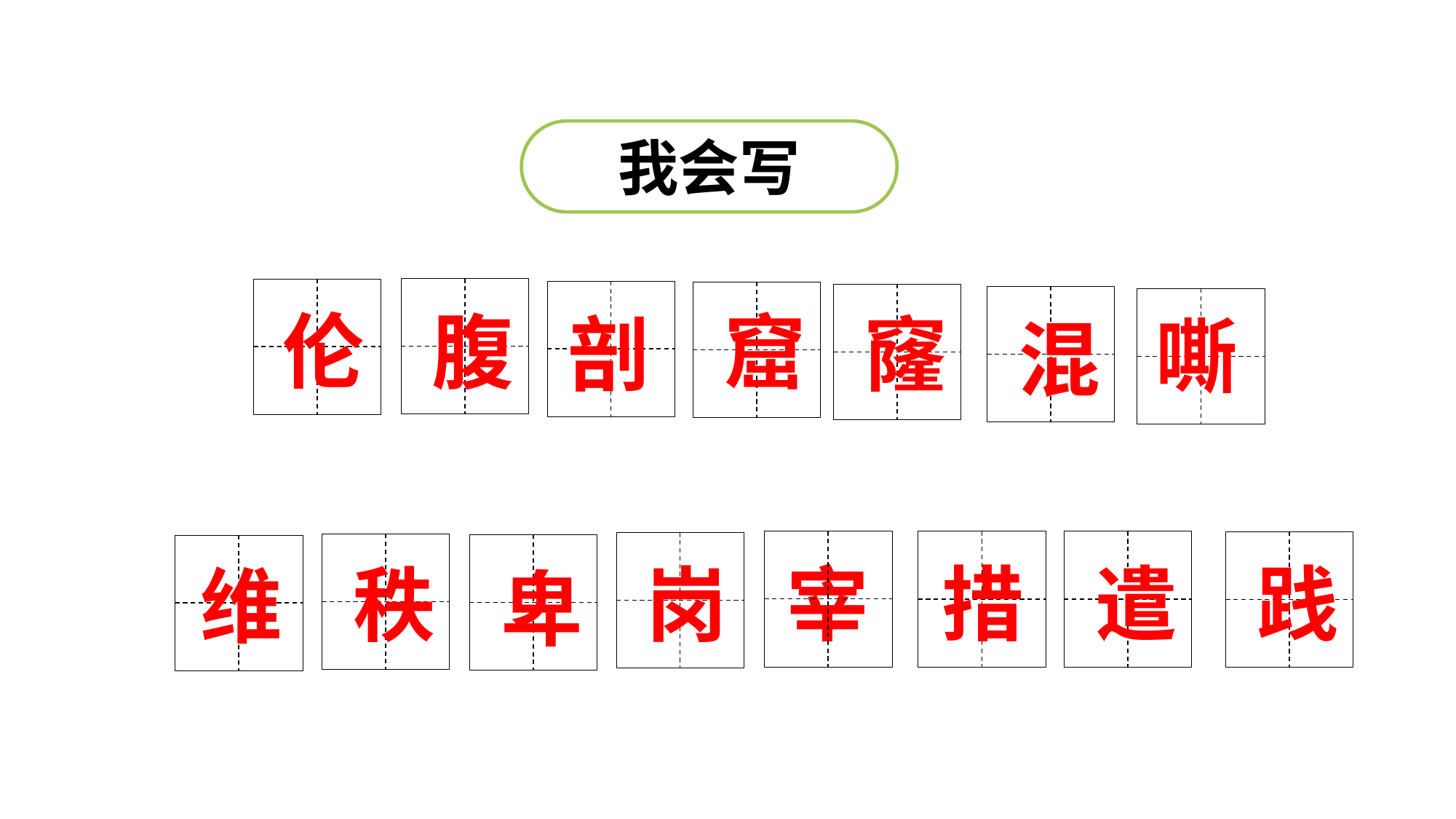

我会写

伦
腹
窟
剖
窿
嘶
混

宰
措
遣
践
秩
岗
维
卑